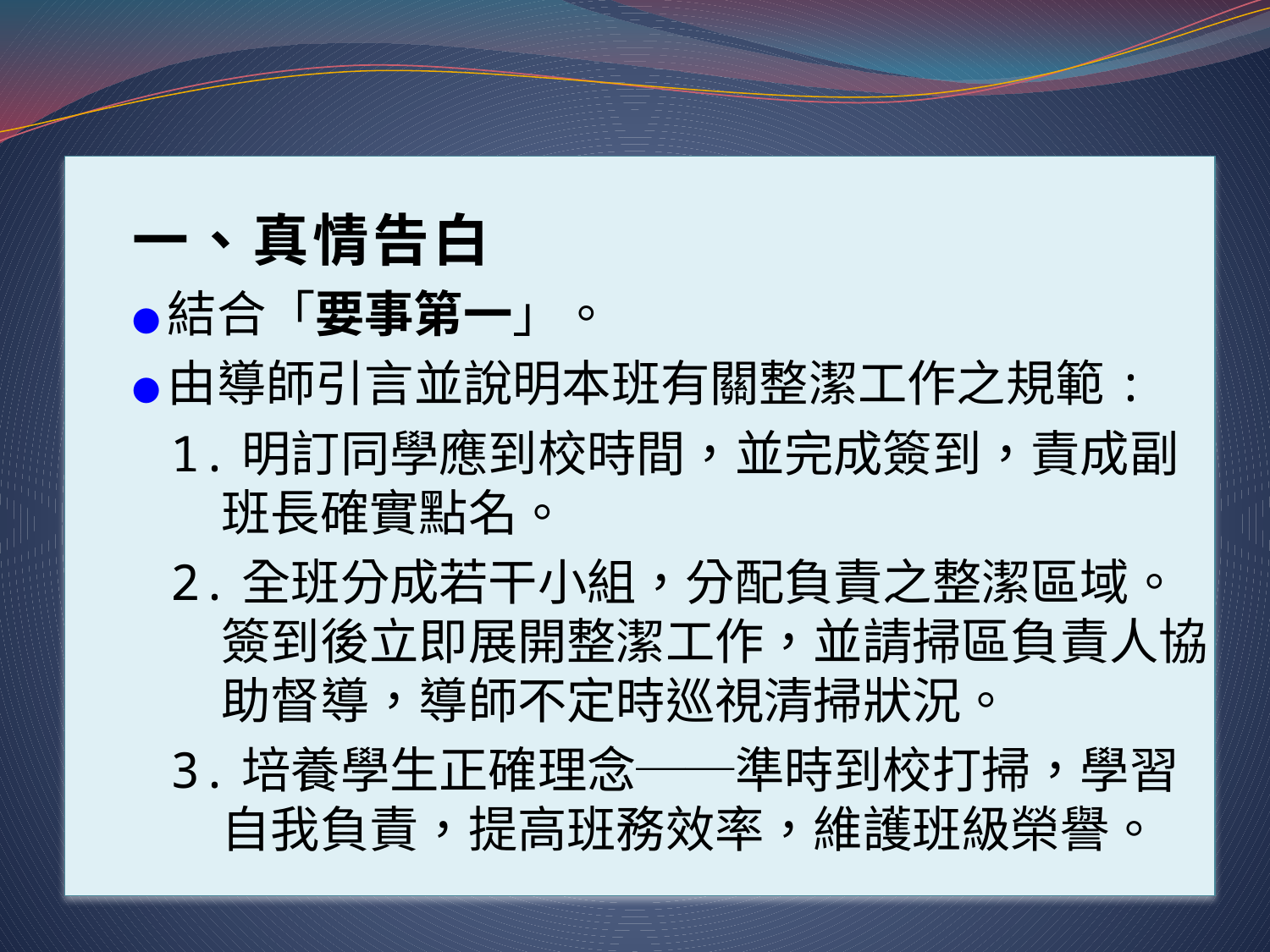

#

一、真情告白
●結合「要事第一」。
●由導師引言並說明本班有關整潔工作之規範:
1.明訂同學應到校時間，並完成簽到，責成副
班長確實點名。
2.全班分成若干小組，分配負責之整潔區域。
簽到後立即展開整潔工作，並請掃區負責人協助督導，導師不定時巡視清掃狀況。
3.培養學生正確理念──準時到校打掃，學習
自我負責，提高班務效率，維護班級榮譽。